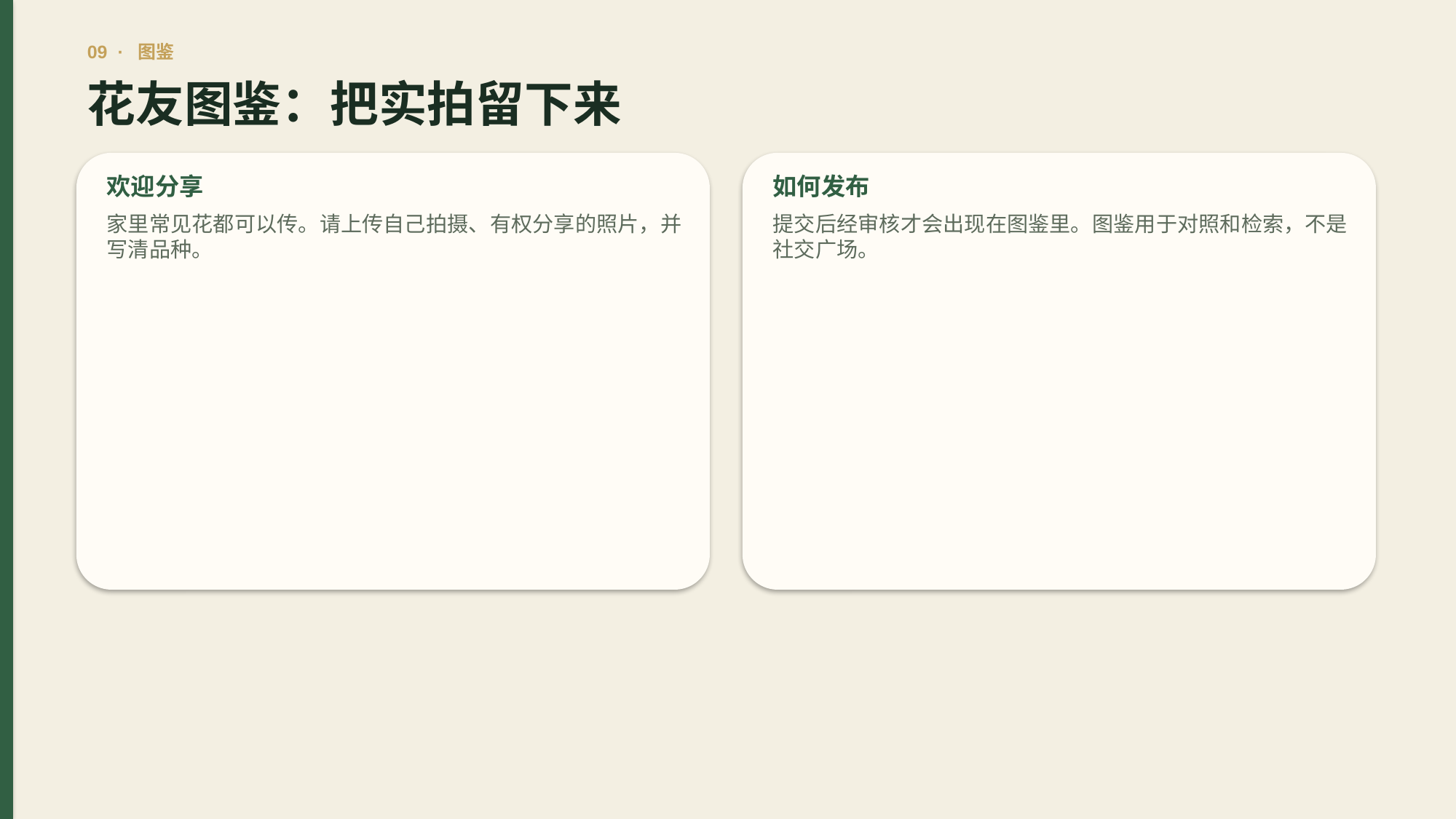

09  ·  图鉴
花友图鉴：把实拍留下来

欢迎分享
如何发布
家里常见花都可以传。请上传自己拍摄、有权分享的照片，并写清品种。
提交后经审核才会出现在图鉴里。图鉴用于对照和检索，不是社交广场。